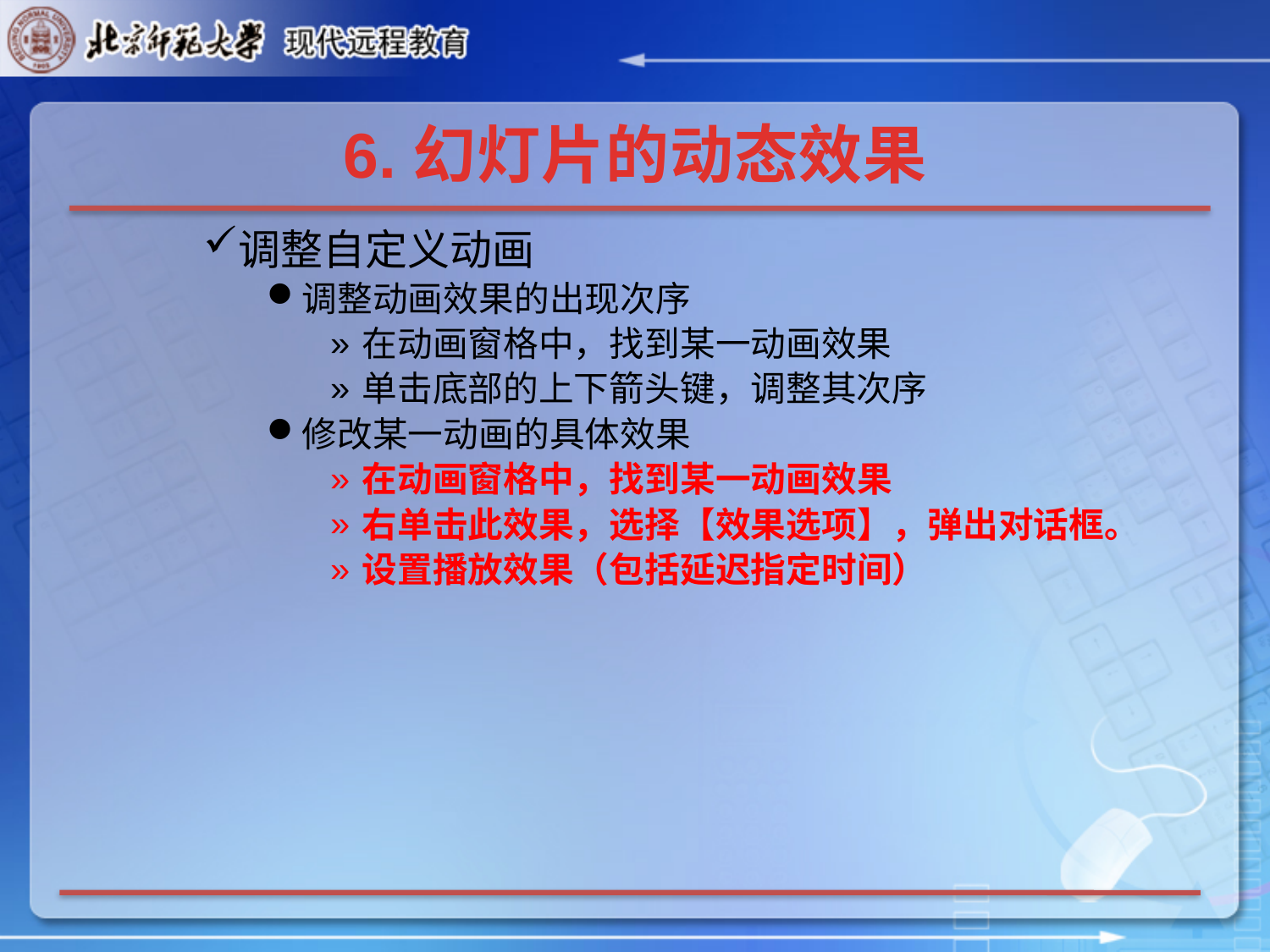

# 6.幻灯片的动态效果
调整自定义动画
调整动画效果的出现次序
在动画窗格中，找到某一动画效果
单击底部的上下箭头键，调整其次序
修改某一动画的具体效果
在动画窗格中，找到某一动画效果
右单击此效果，选择【效果选项】，弹出对话框。
设置播放效果（包括延迟指定时间）